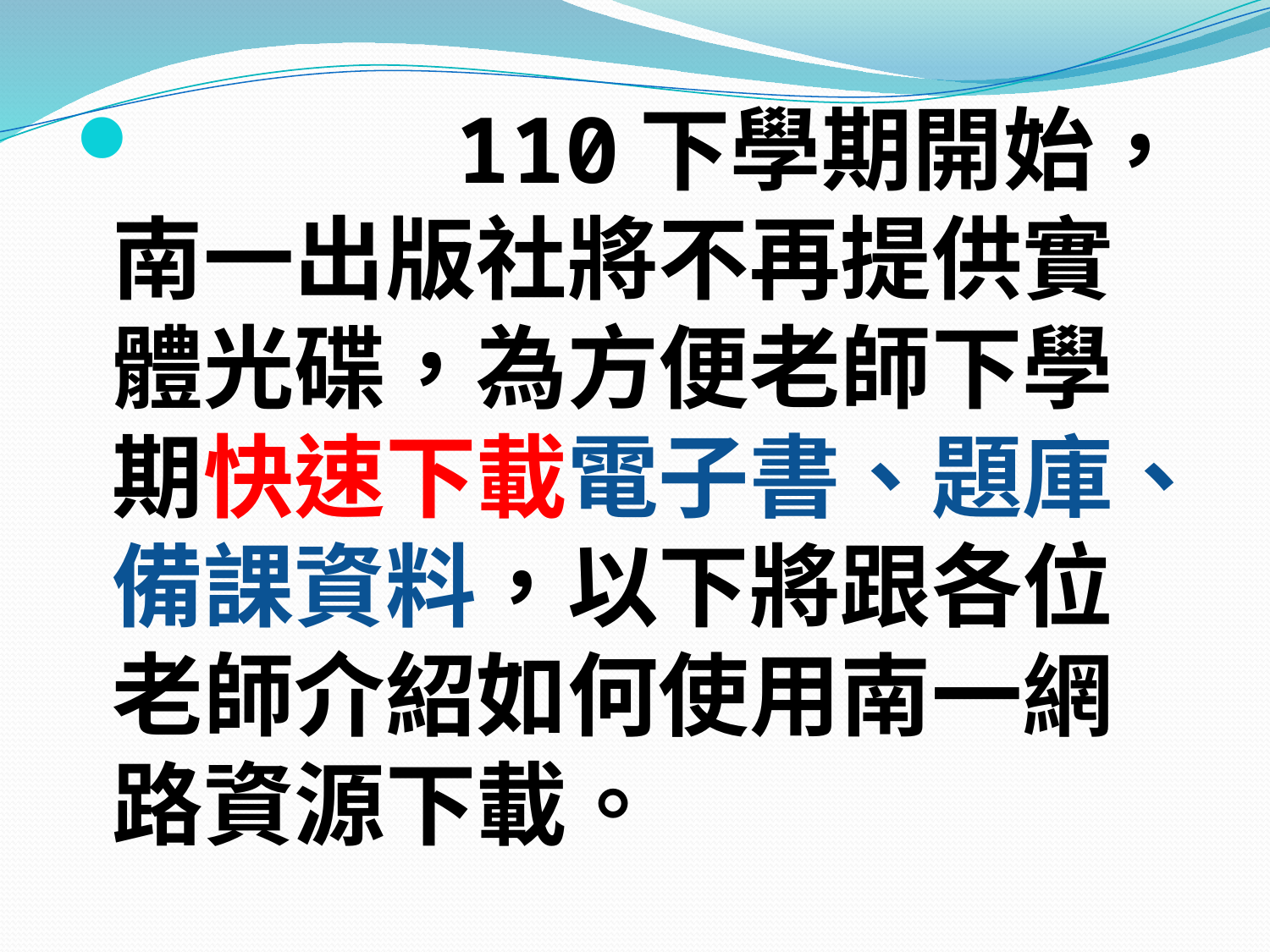

110下學期開始，南一出版社將不再提供實體光碟，為方便老師下學期快速下載電子書、題庫、備課資料，以下將跟各位老師介紹如何使用南一網路資源下載。